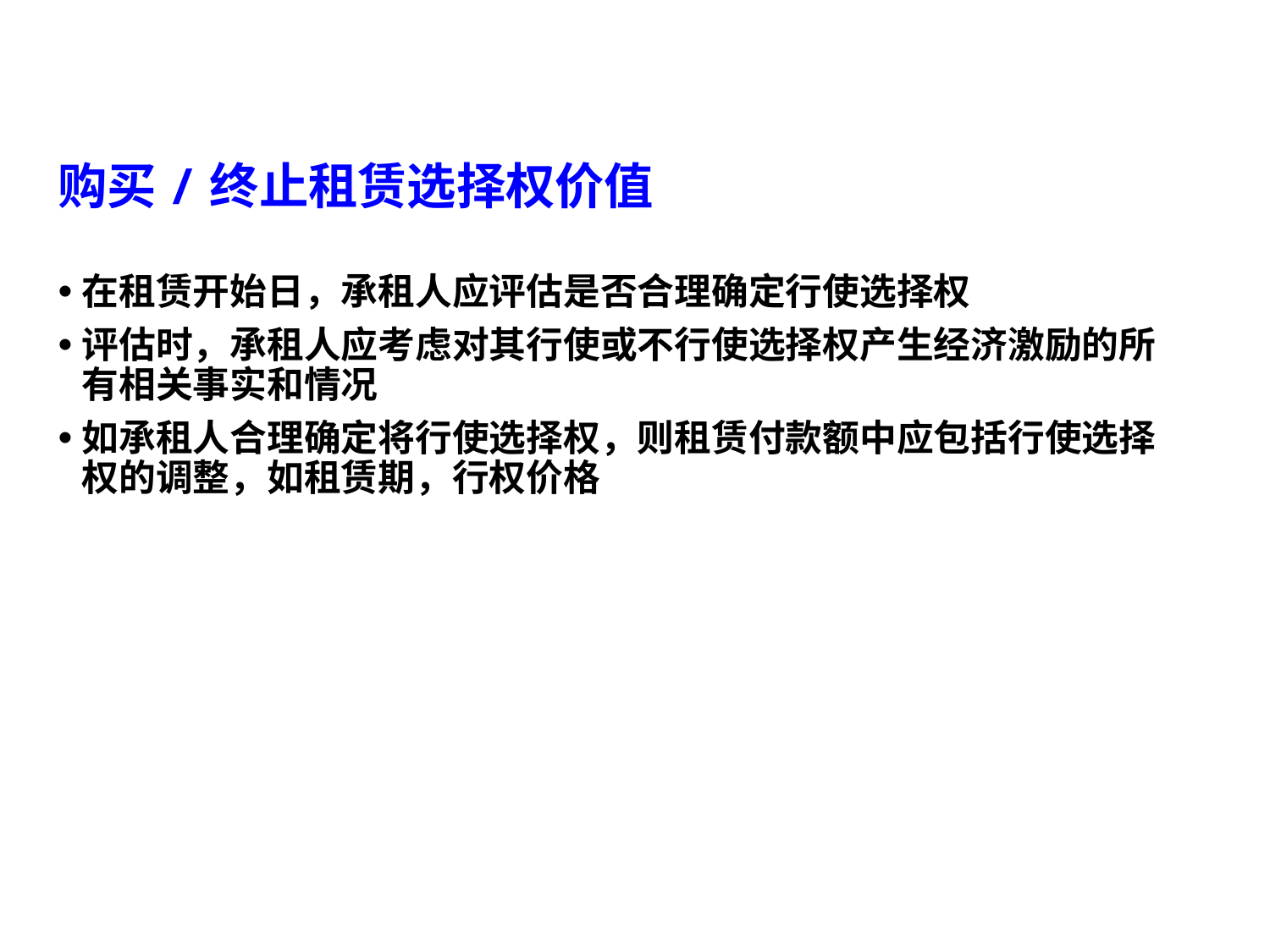

# 购买/终止租赁选择权价值
在租赁开始日，承租人应评估是否合理确定行使选择权
评估时，承租人应考虑对其行使或不行使选择权产生经济激励的所有相关事实和情况
如承租人合理确定将行使选择权，则租赁付款额中应包括行使选择权的调整，如租赁期，行权价格
30